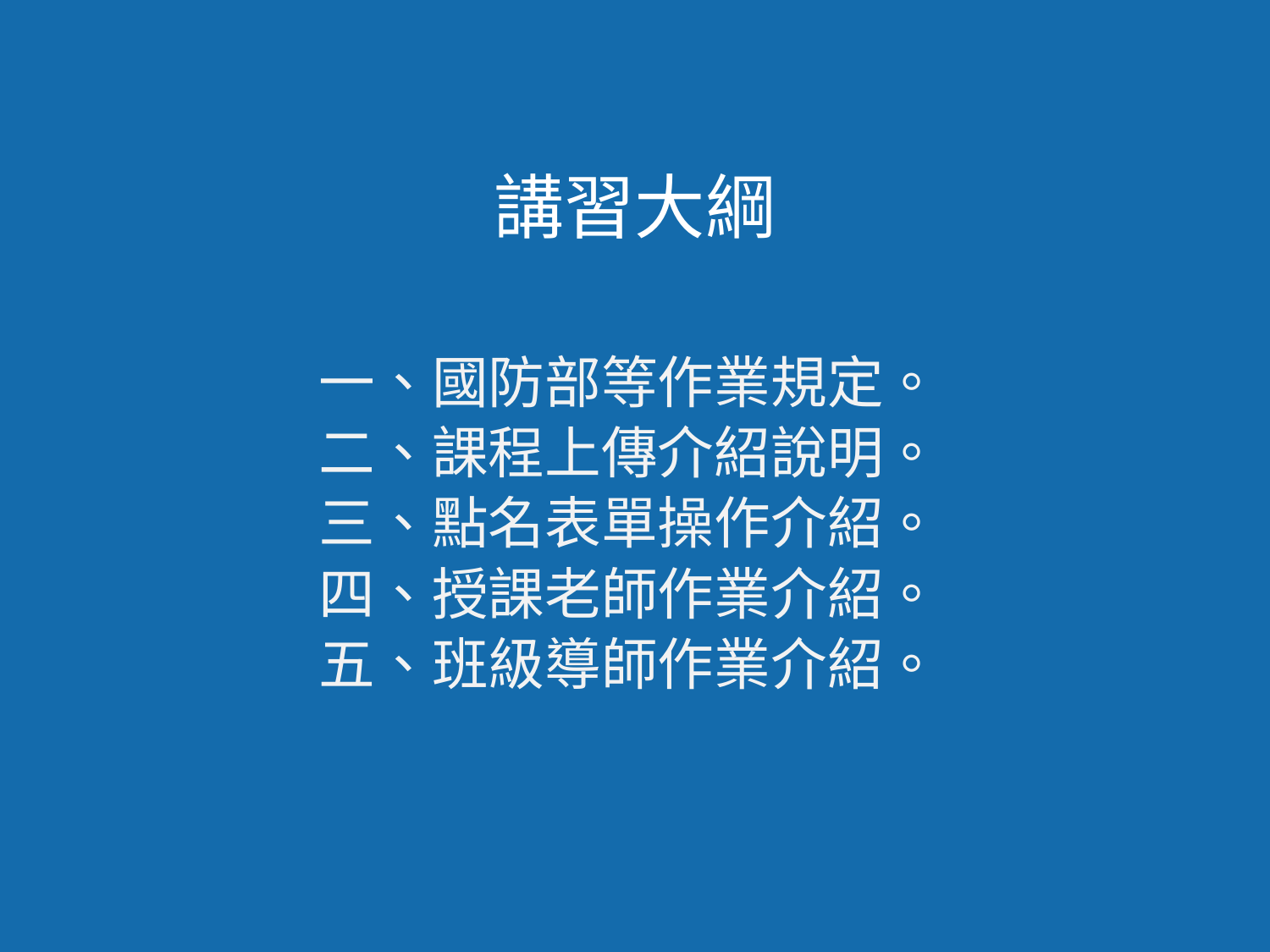

講習大綱
一、國防部等作業規定。
二、課程上傳介紹說明。
三、點名表單操作介紹。
四、授課老師作業介紹。
五、班級導師作業介紹。